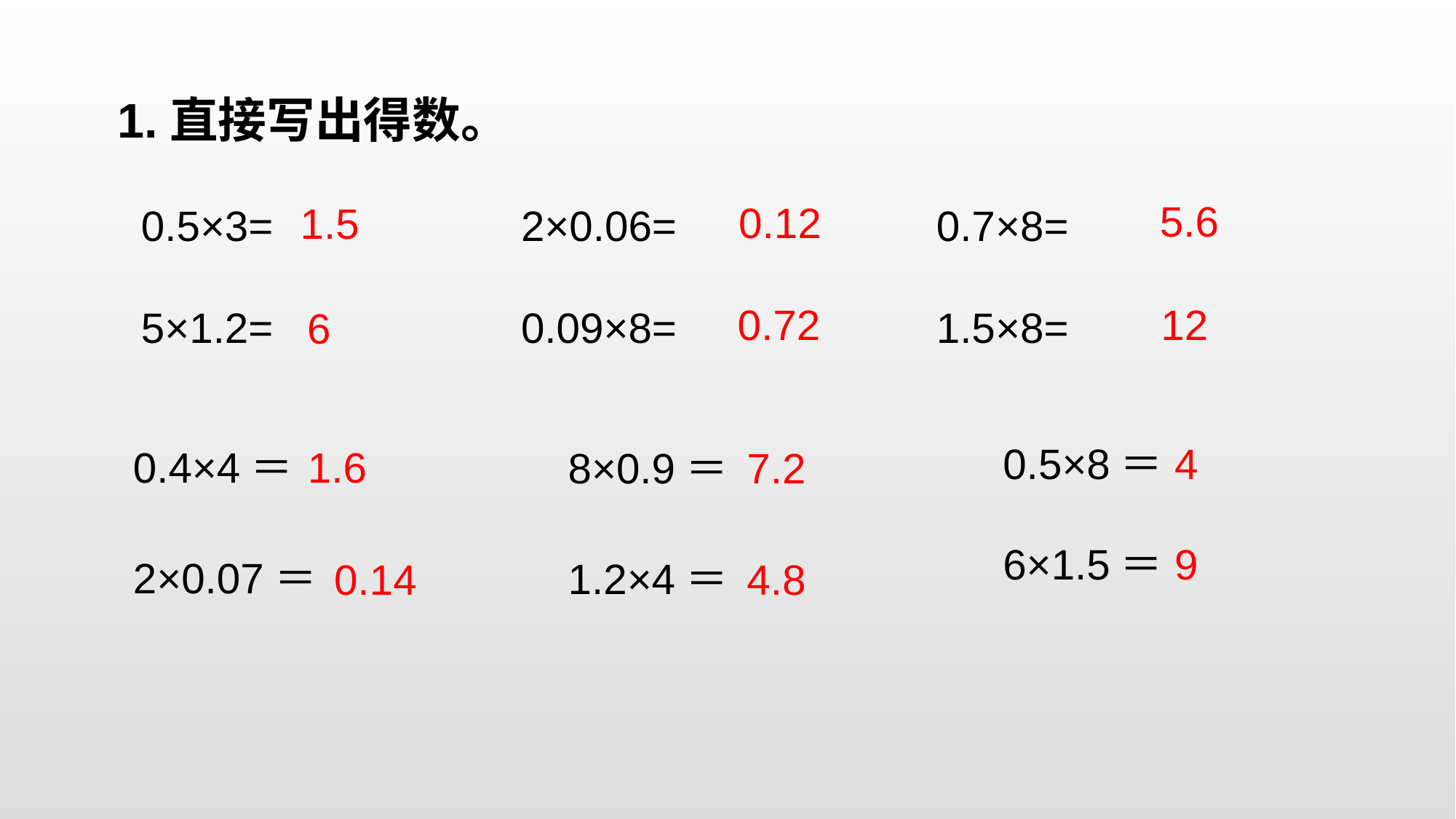

1.直接写出得数。

  0.5×3=                     2×0.06=                      0.7×8=

  5×1.2=                     0.09×8=                      1.5×8=

5.6
0.12
1.5
0.72
12
6
0.5×8＝
4
0.4×4＝
1.6
8×0.9＝
7.2
6×1.5＝
9
2×0.07＝
1.2×4＝
0.14
4.8